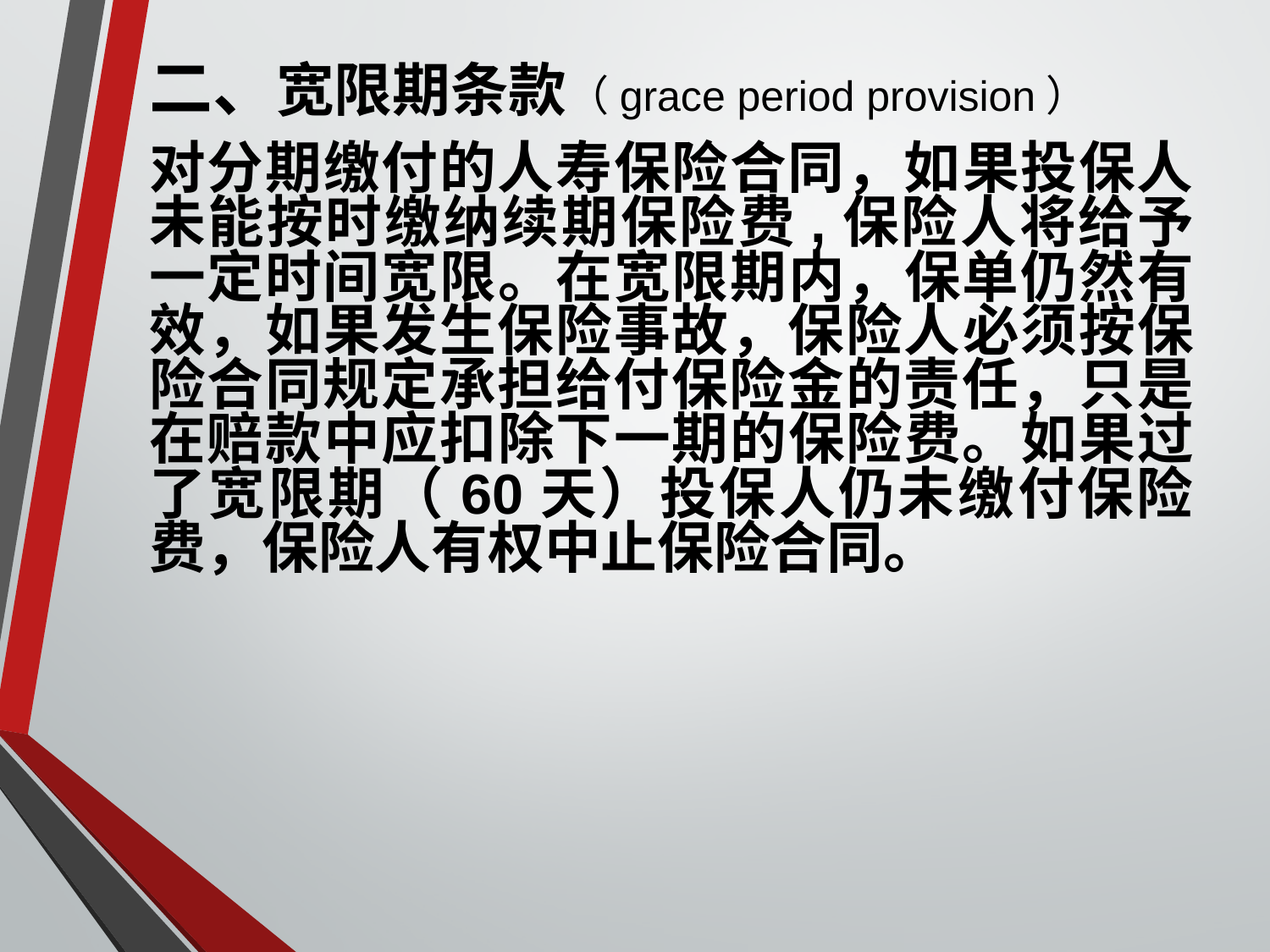

二、宽限期条款（grace period provision）
对分期缴付的人寿保险合同，如果投保人未能按时缴纳续期保险费,保险人将给予一定时间宽限。在宽限期内，保单仍然有效，如果发生保险事故，保险人必须按保险合同规定承担给付保险金的责任，只是在赔款中应扣除下一期的保险费。如果过了宽限期（60天）投保人仍未缴付保险费，保险人有权中止保险合同。